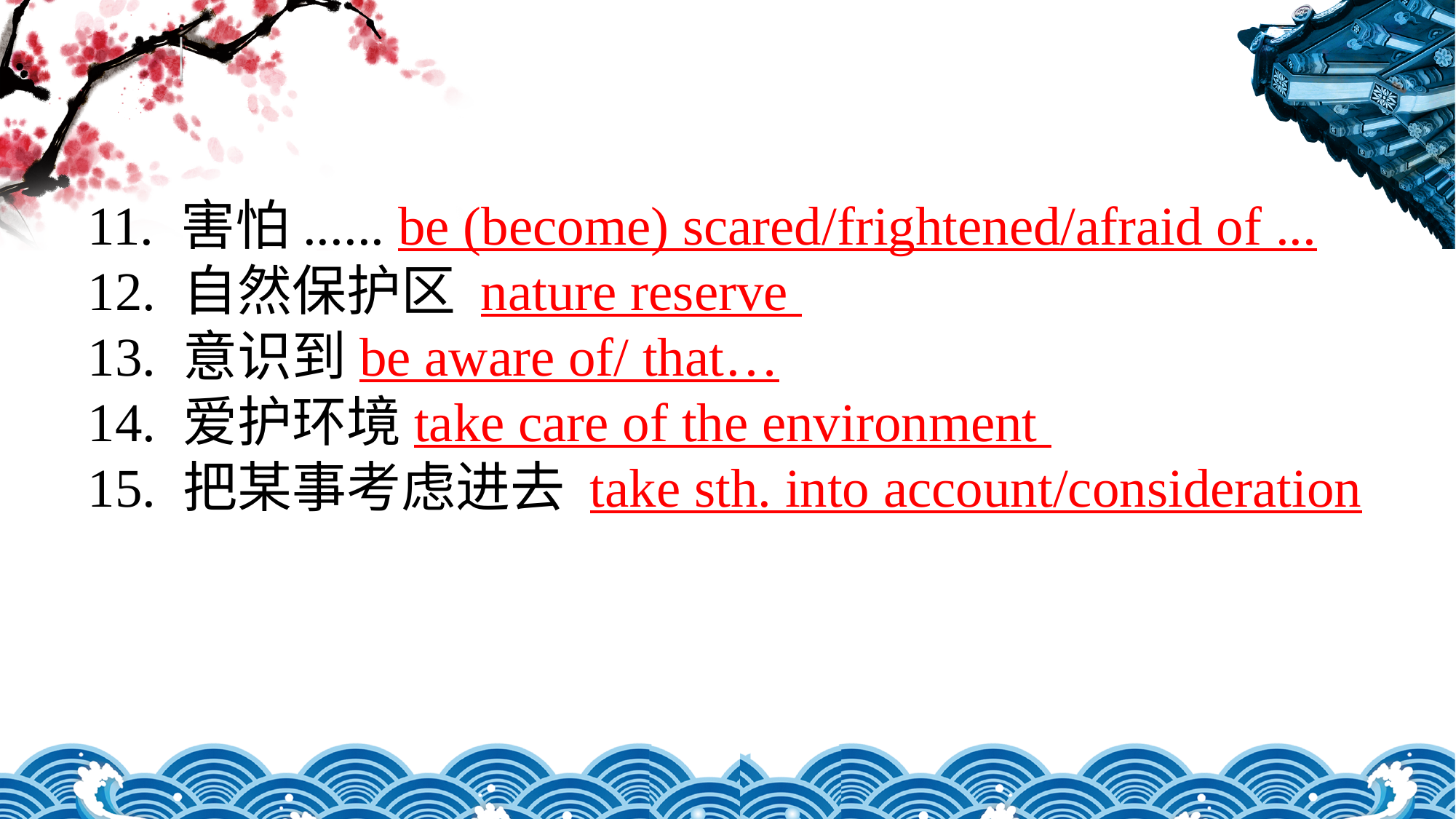

11. 害怕...... be (become) scared/frightened/afraid of ...
12. 自然保护区 nature reserve
13. 意识到be aware of/ that…
14. 爱护环境take care of the environment
15. 把某事考虑进去 take sth. into account/consideration